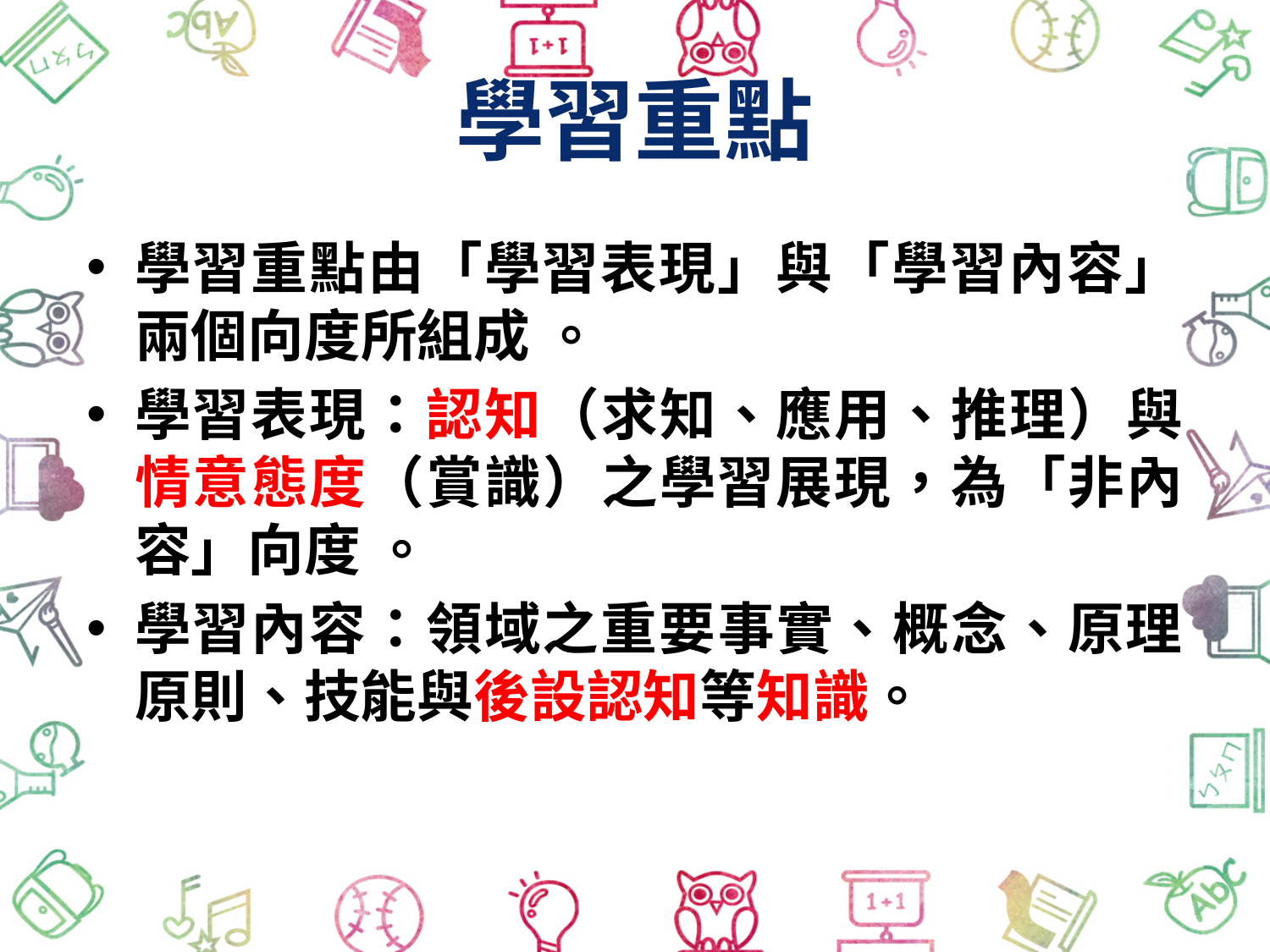

# 學習重點
學習重點由「學習表現」與「學習內容」兩個向度所組成 。
學習表現：認知（求知、應用、推理）與情意態度（賞識）之學習展現，為「非內容」向度 。
學習內容：領域之重要事實、概念、原理原則、技能與後設認知等知識。